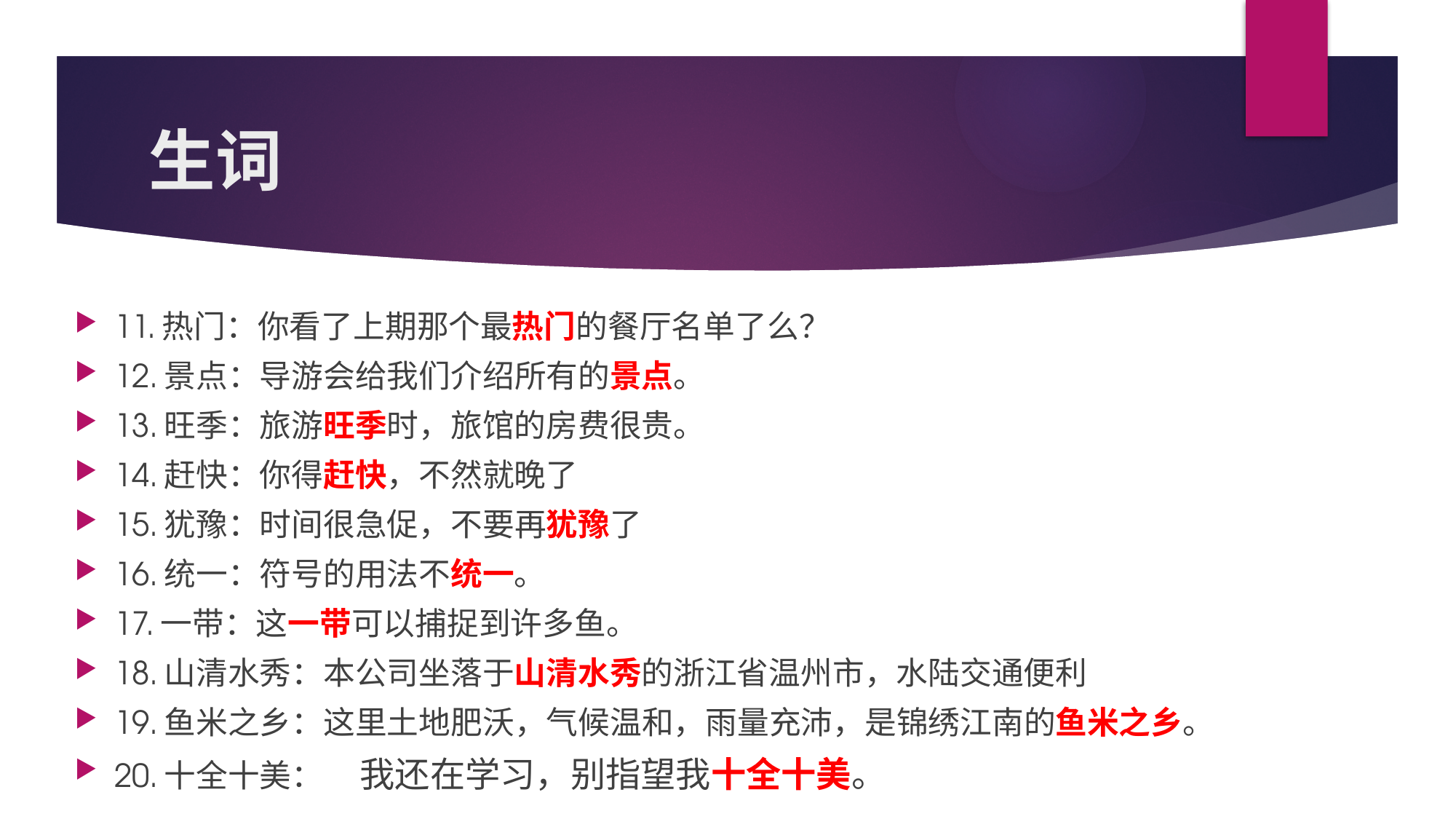

# 生词
11.热门：你看了上期那个最热门的餐厅名单了么？
12.景点：导游会给我们介绍所有的景点。
13.旺季：旅游旺季时，旅馆的房费很贵。
14.赶快：你得赶快，不然就晚了
15.犹豫：时间很急促，不要再犹豫了
16.统一：符号的用法不统一。
17.一带：这一带可以捕捉到许多鱼。
18.山清水秀：本公司坐落于山清水秀的浙江省温州市，水陆交通便利
19.鱼米之乡：这里土地肥沃，气候温和，雨量充沛，是锦绣江南的鱼米之乡。
20.十全十美：	我还在学习，别指望我十全十美。